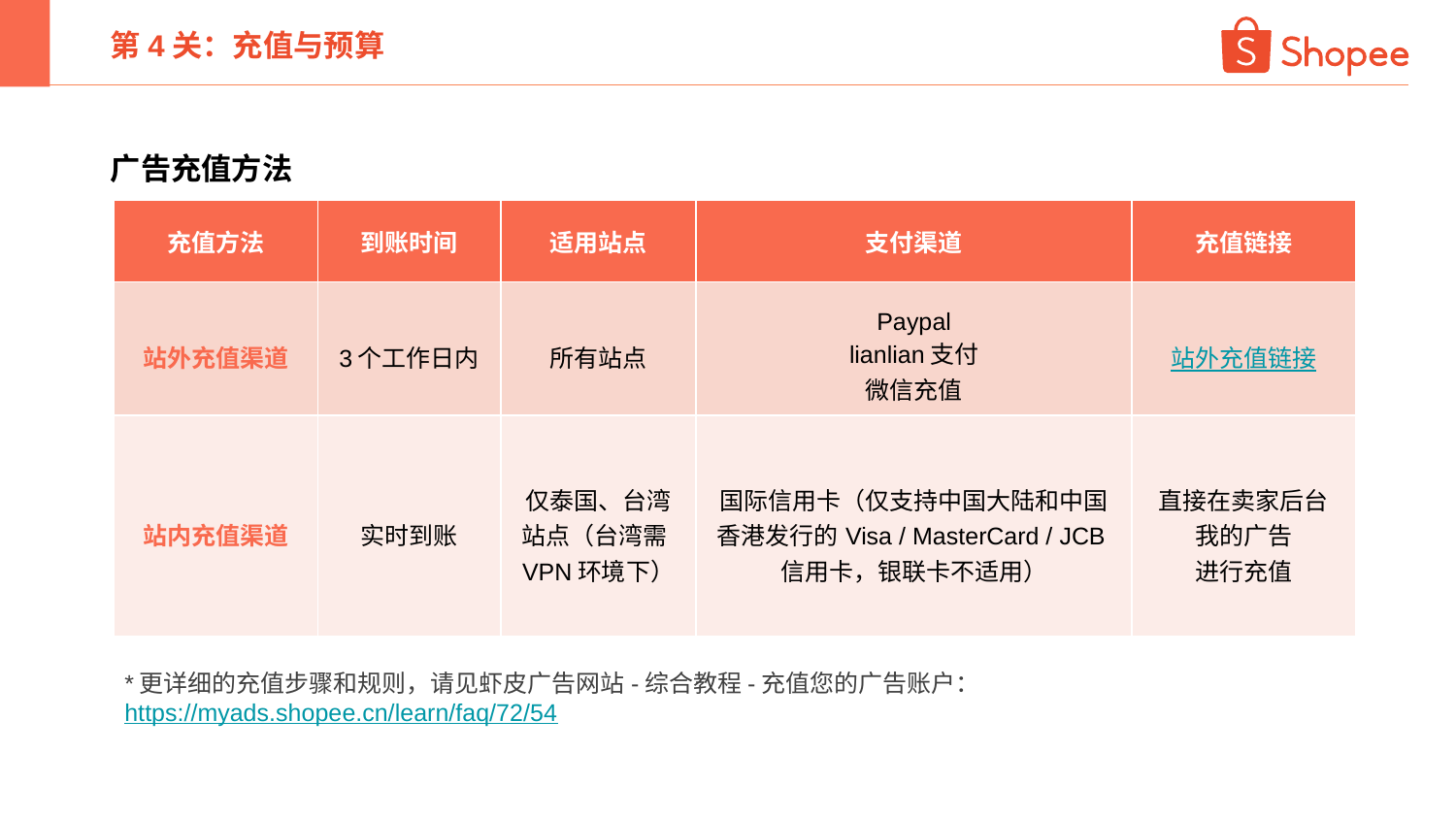

第4关：充值与预算
广告充值方法

| 充值方法 | 到账时间 | 适用站点 | 支付渠道 | 充值链接 |
| --- | --- | --- | --- | --- |
| 站外充值渠道 | 3个工作日内 | 所有站点 | Paypal lianlian支付 微信充值 | 站外充值链接 |
| 站内充值渠道 | 实时到账 | 仅泰国、台湾站点（台湾需VPN环境下） | 国际信用卡（仅支持中国大陆和中国香港发行的Visa / MasterCard / JCB信用卡，银联卡不适用） | 直接在卖家后台 我的广告 进行充值 |
*更详细的充值步骤和规则，请见虾皮广告网站-综合教程-充值您的广告账户：
https://myads.shopee.cn/learn/faq/72/54
22